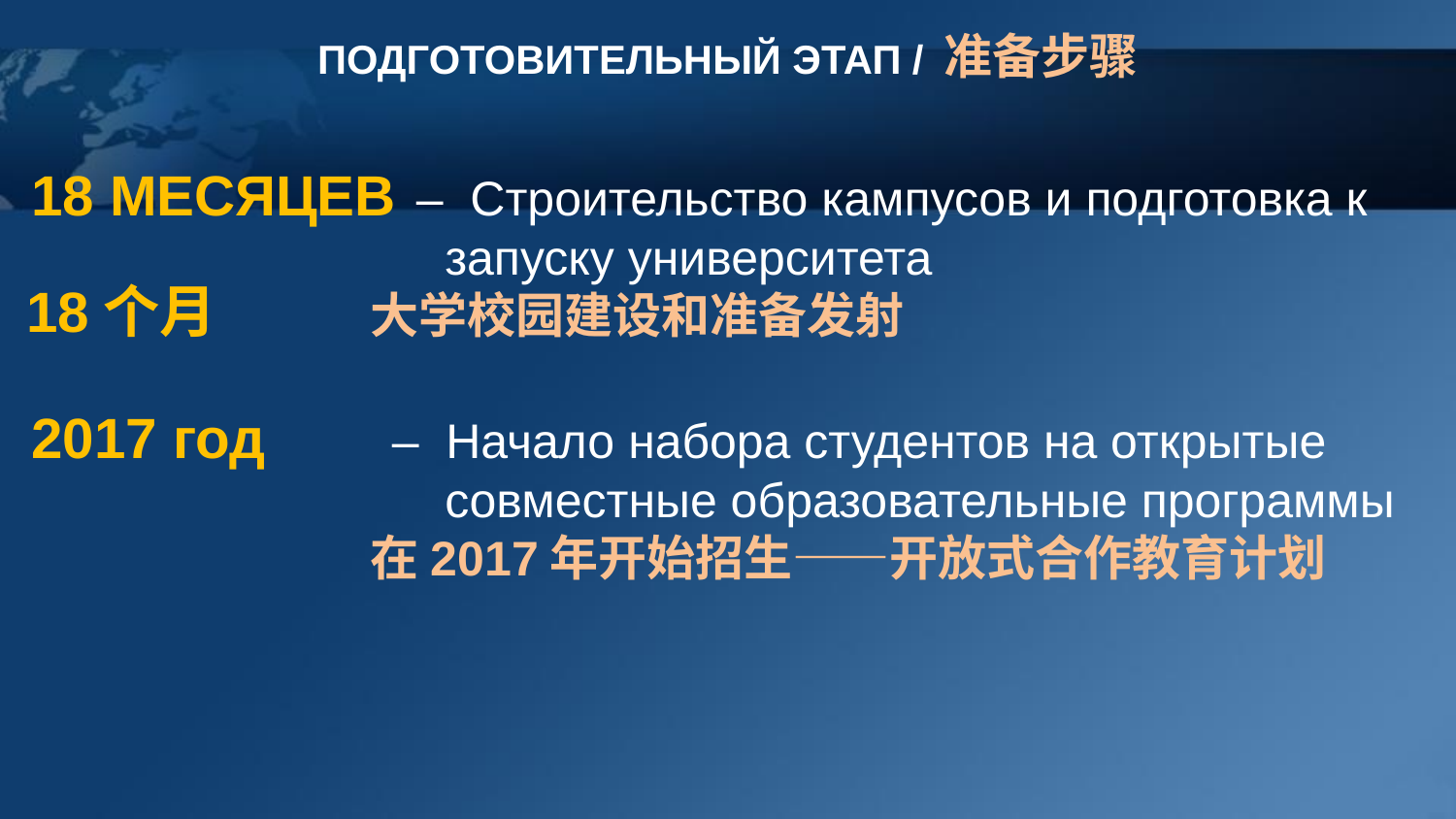

# ПОДГОТОВИТЕЛЬНЫЙ ЭТАП / 准备步骤
18 МЕСЯЦЕВ  –  Строительство кампусов и подготовка к запуску университета
                                        大学校园建设和准备发射

2017 год        –  Начало набора студентов на открытые совместные образовательные программы
                              在2017年开始招生——开放式合作教育计划

18个月